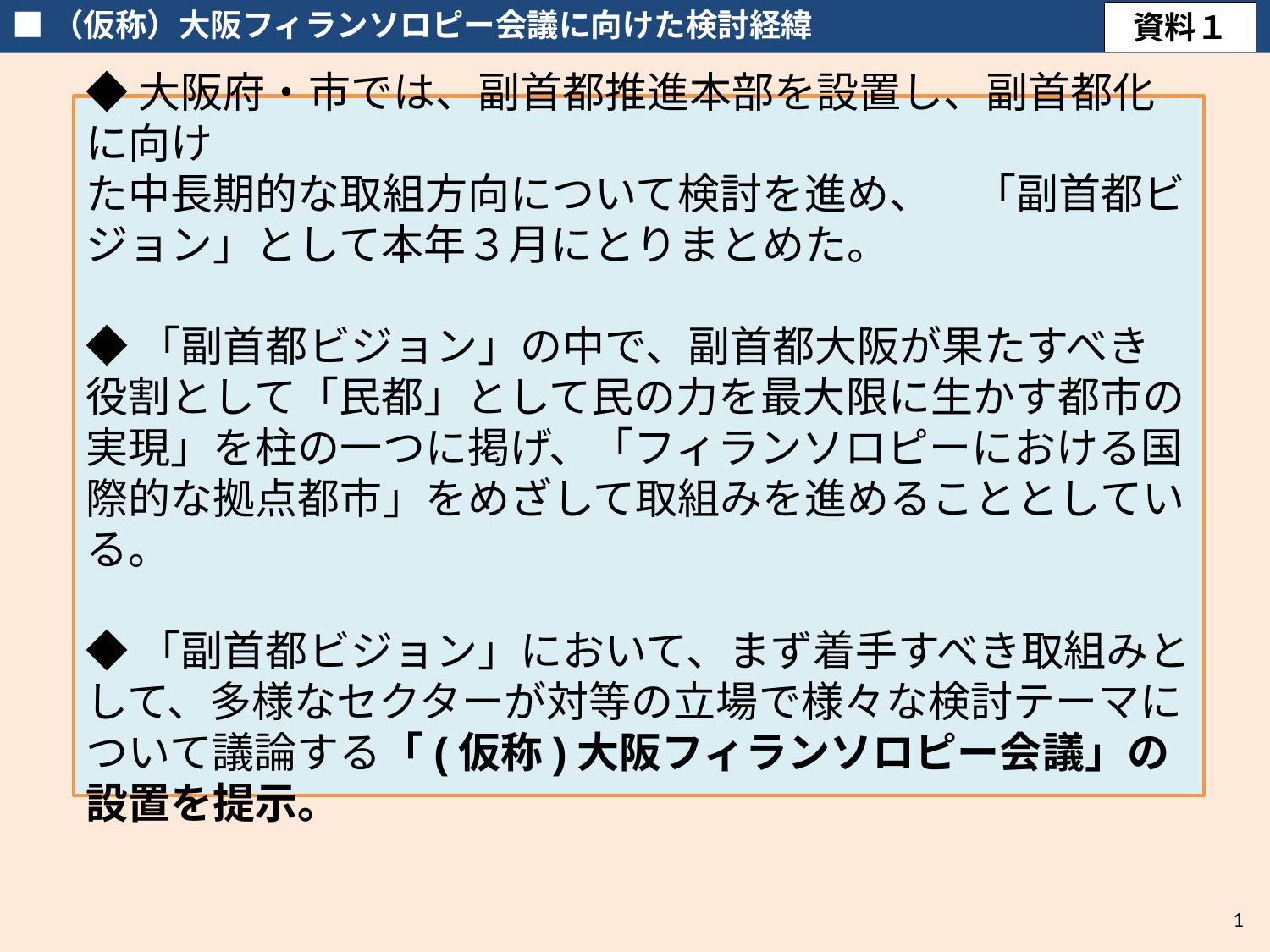

■（仮称）大阪フィランソロピー会議に向けた検討経緯
資料１
◆大阪府・市では、副首都推進本部を設置し、副首都化に向け
た中長期的な取組方向について検討を進め、　「副首都ビジョン」として本年３月にとりまとめた。

◆「副首都ビジョン」の中で、副首都大阪が果たすべき役割として「民都」として民の力を最大限に生かす都市の実現」を柱の一つに掲げ、「フィランソロピーにおける国際的な拠点都市」をめざして取組みを進めることとしている。

◆「副首都ビジョン」において、まず着手すべき取組みとして、多様なセクターが対等の立場で様々な検討テーマについて議論する「(仮称)大阪フィランソロピー会議」の設置を提示。
1